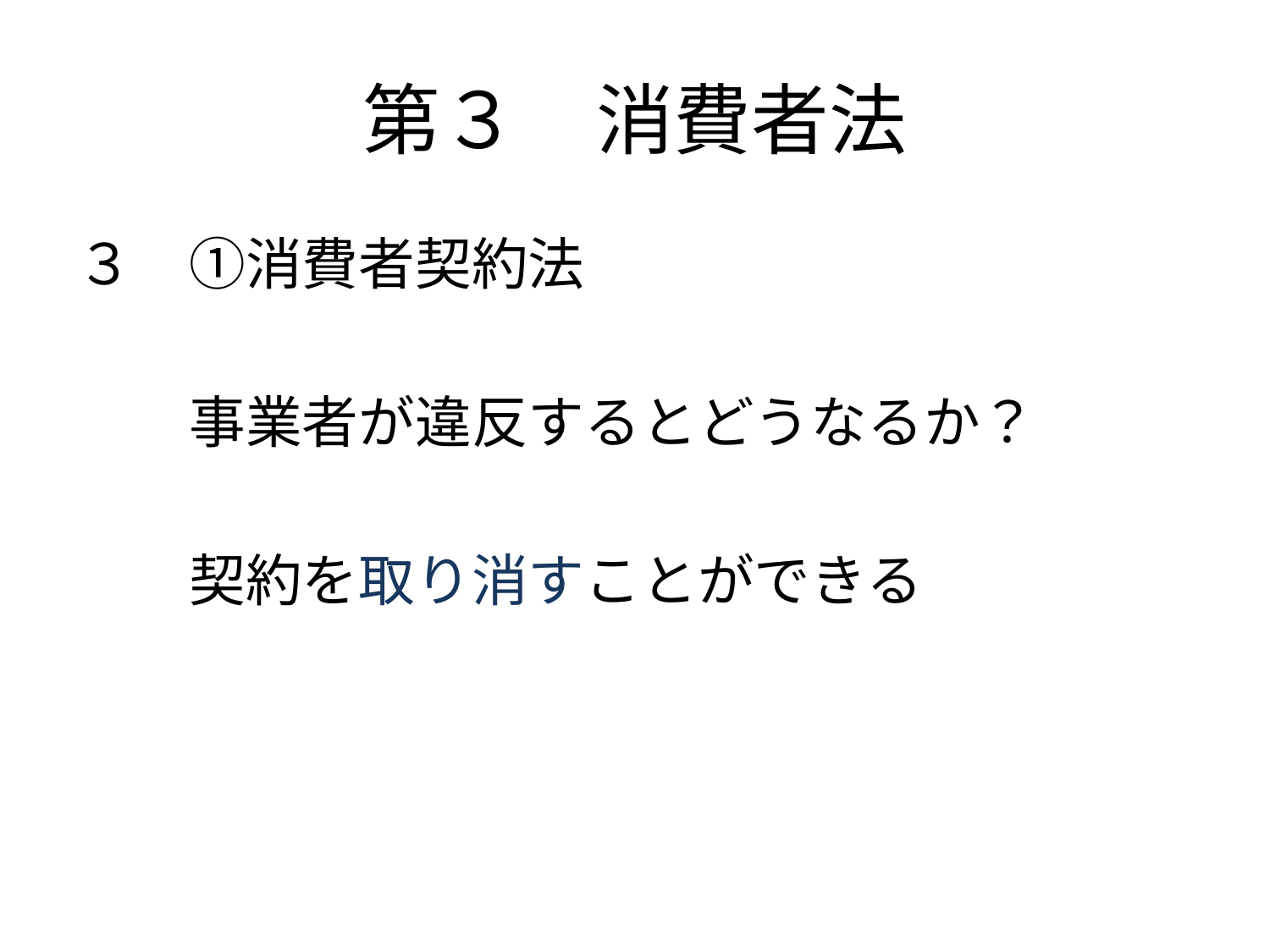

# 第３　消費者法
３　①消費者契約法

　　事業者が違反するとどうなるか？

　　契約を取り消すことができる